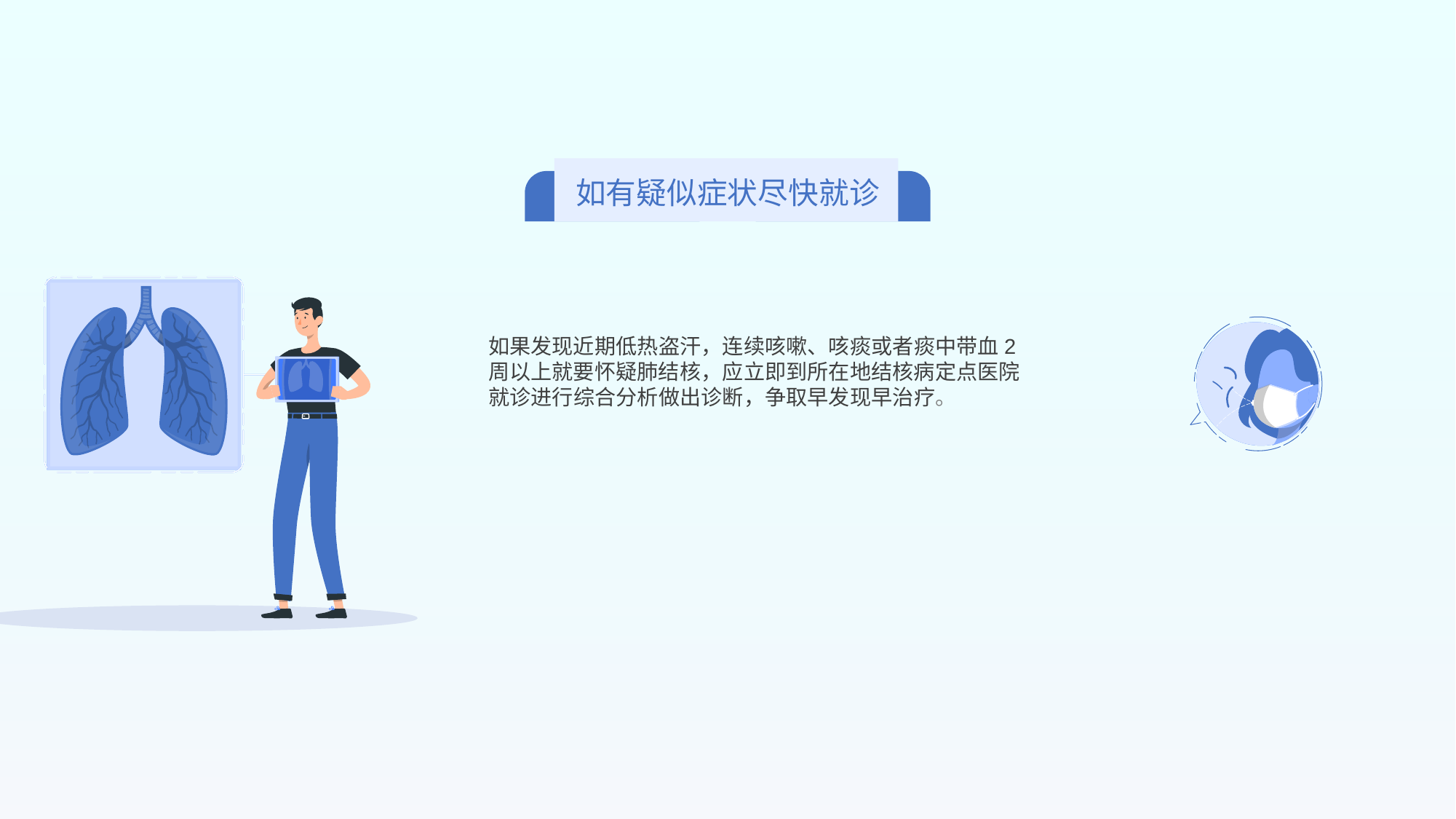

如有疑似症状尽快就诊

如果发现近期低热盗汗，连续咳嗽、咳痰或者痰中带血2周以上就要怀疑肺结核，应立即到所在地结核病定点医院就诊进行综合分析做出诊断，争取早发现早治疗。